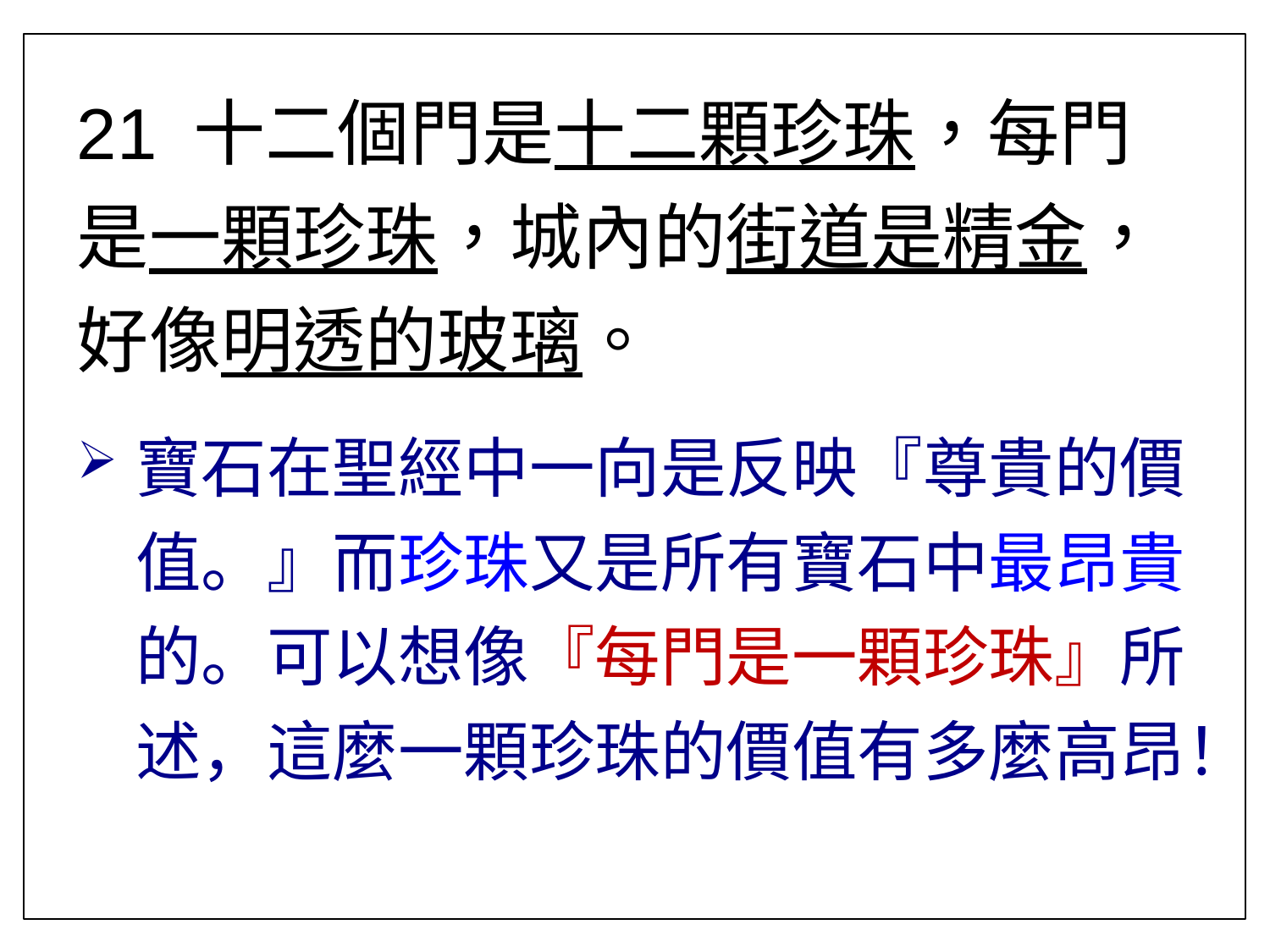

21 十二個門是十二顆珍珠，每門是一顆珍珠，城內的街道是精金，好像明透的玻璃。
寶石在聖經中一向是反映『尊貴的價值。』而珍珠又是所有寶石中最昂貴的。可以想像『每門是一顆珍珠』所述，這麼一顆珍珠的價值有多麼高昂！